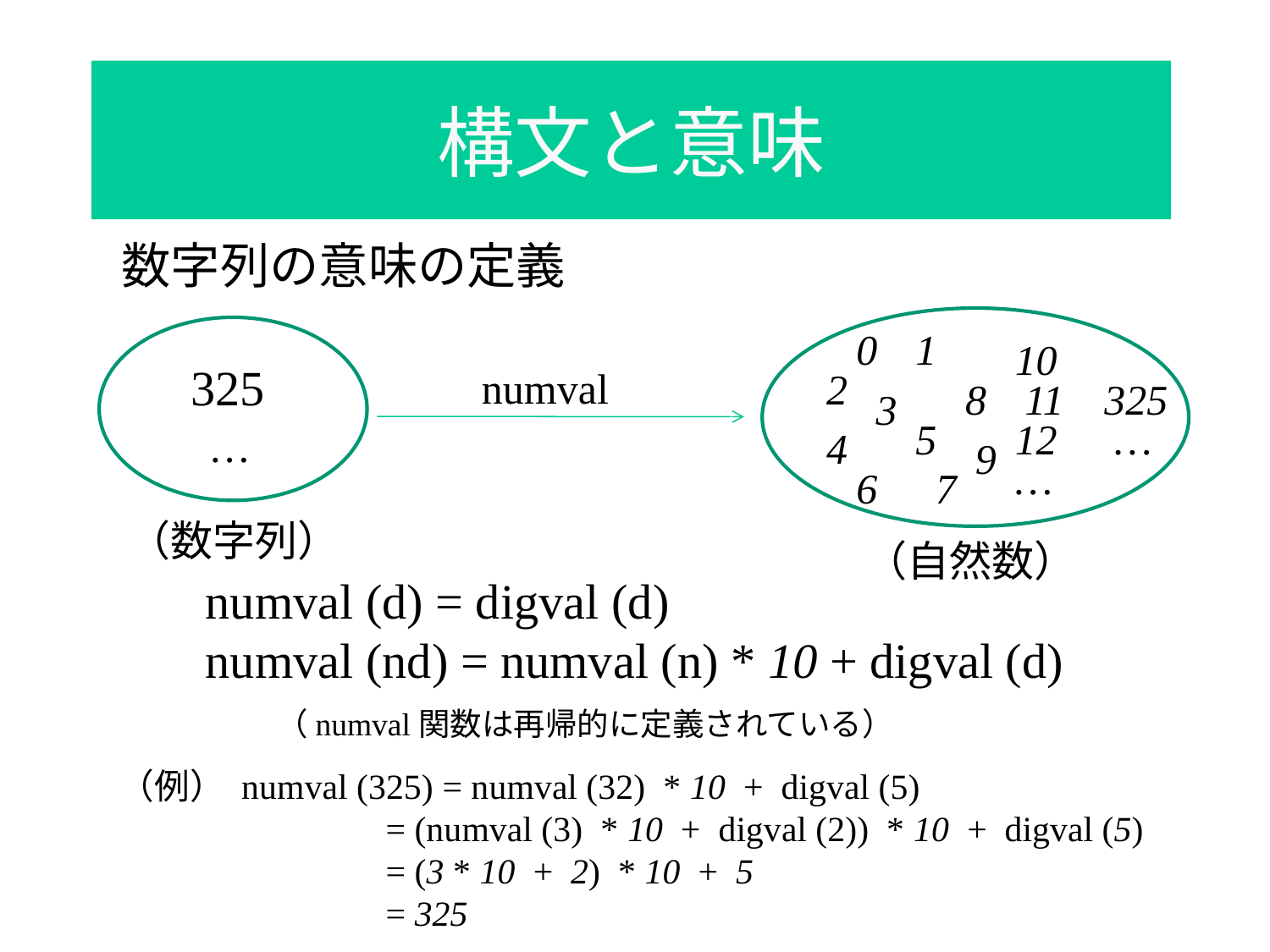

# 構文と意味
数字列の意味の定義

0
1

10
325
numval
2
8
11
325
3
5
12
…
…
4
9
…
6
7
（数字列）
（自然数）
 numval (d) = digval (d)
 numval (nd) = numval (n) * 10 + digval (d)
（numval関数は再帰的に定義されている）
（例） numval (325) = numval (32)  * 10  +  digval (5)
                              = (numval (3)  * 10  +  digval (2))  * 10  +  digval (5)
                              = (3 * 10  +  2)  * 10  +  5
                              = 325